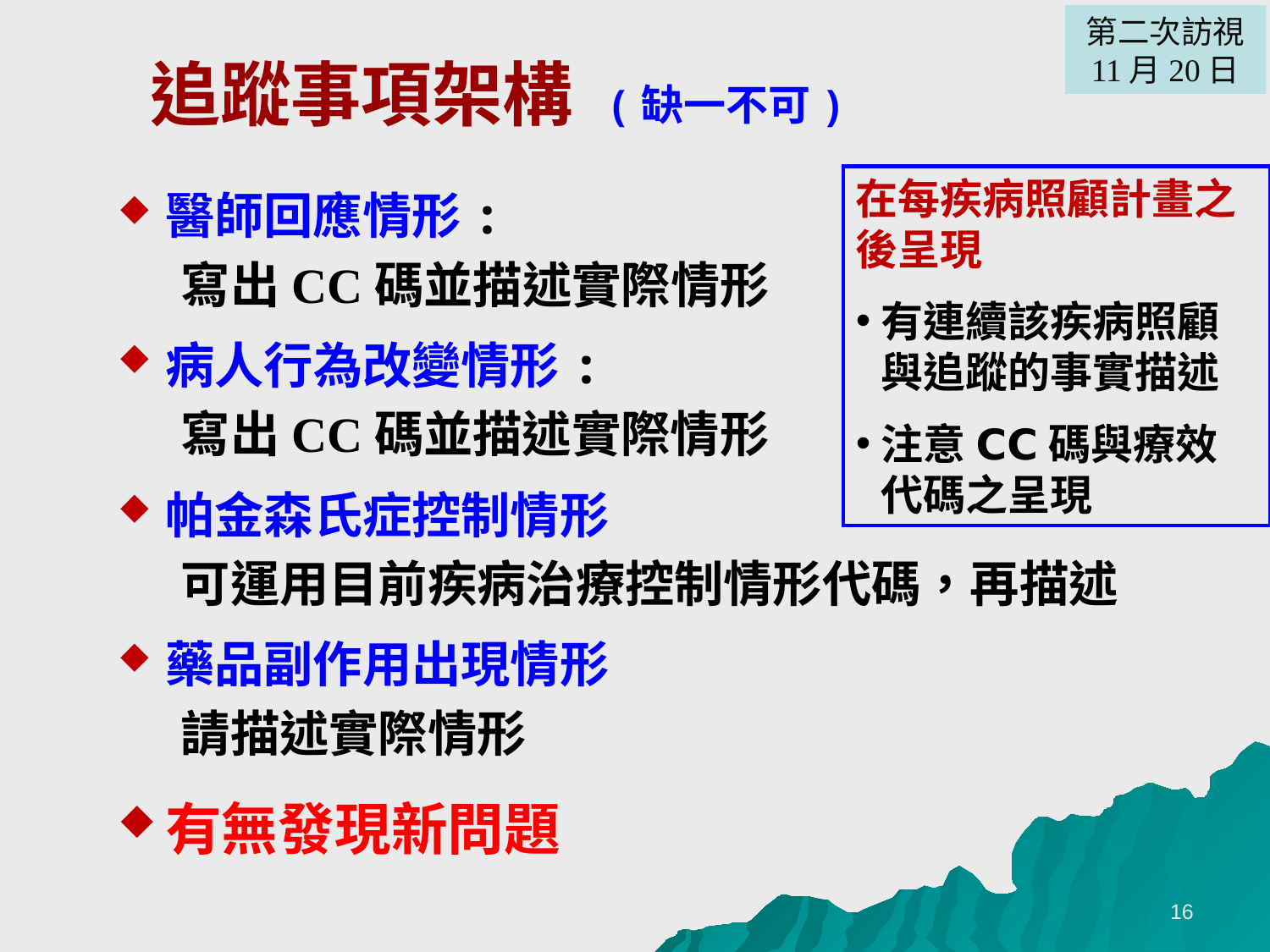

第二次訪視
11月20日
# 追蹤事項架構 (缺一不可)
在每疾病照顧計畫之後呈現
有連續該疾病照顧與追蹤的事實描述
注意CC碼與療效代碼之呈現
醫師回應情形:
寫出CC碼並描述實際情形
病人行為改變情形:
寫出CC碼並描述實際情形
帕金森氏症控制情形
可運用目前疾病治療控制情形代碼，再描述
藥品副作用出現情形
請描述實際情形
有無發現新問題
16